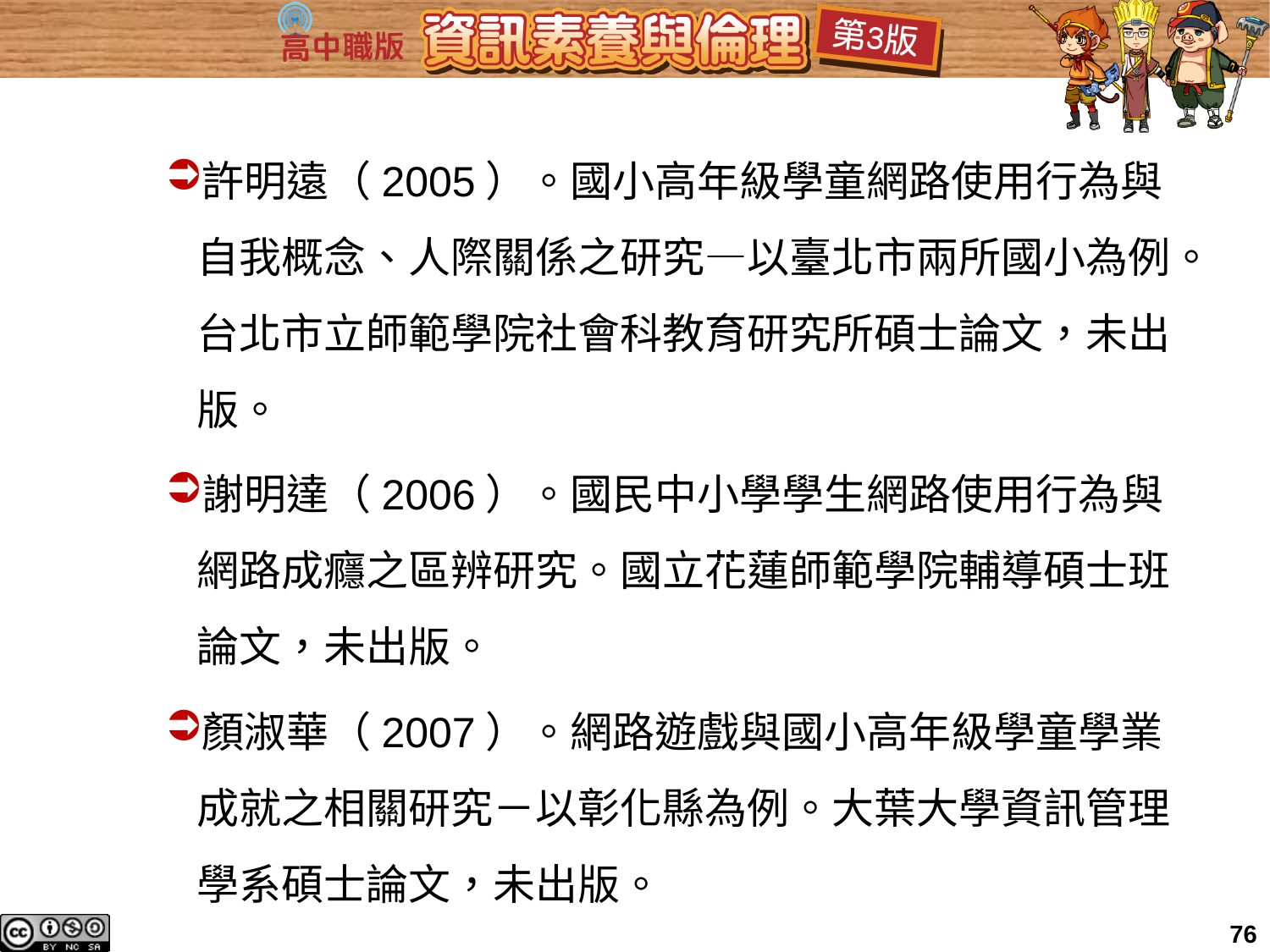

許明遠（2005）。國小高年級學童網路使用行為與自我概念、人際關係之研究―以臺北市兩所國小為例。台北市立師範學院社會科教育研究所碩士論文，未出版。
謝明達（2006）。國民中小學學生網路使用行為與網路成癮之區辨研究。國立花蓮師範學院輔導碩士班論文，未出版。
顏淑華（2007）。網路遊戲與國小高年級學童學業成就之相關研究－以彰化縣為例。大葉大學資訊管理學系碩士論文，未出版。
76